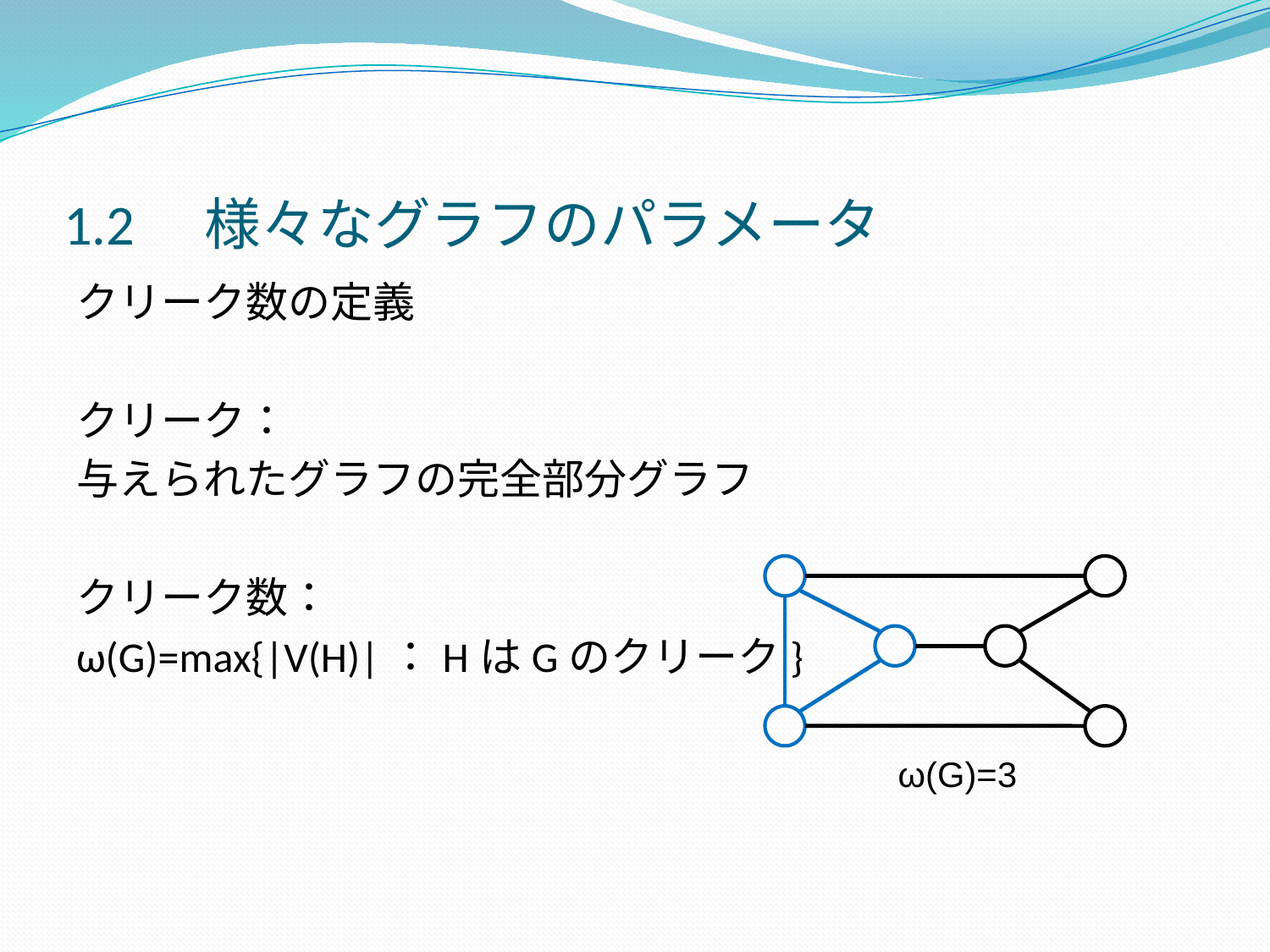

# 1.2　様々なグラフのパラメータ
クリーク数の定義

クリーク：
与えられたグラフの完全部分グラフ

クリーク数：
ω(G)=max{|V(H)|：HはGのクリーク}

ω(G)=3